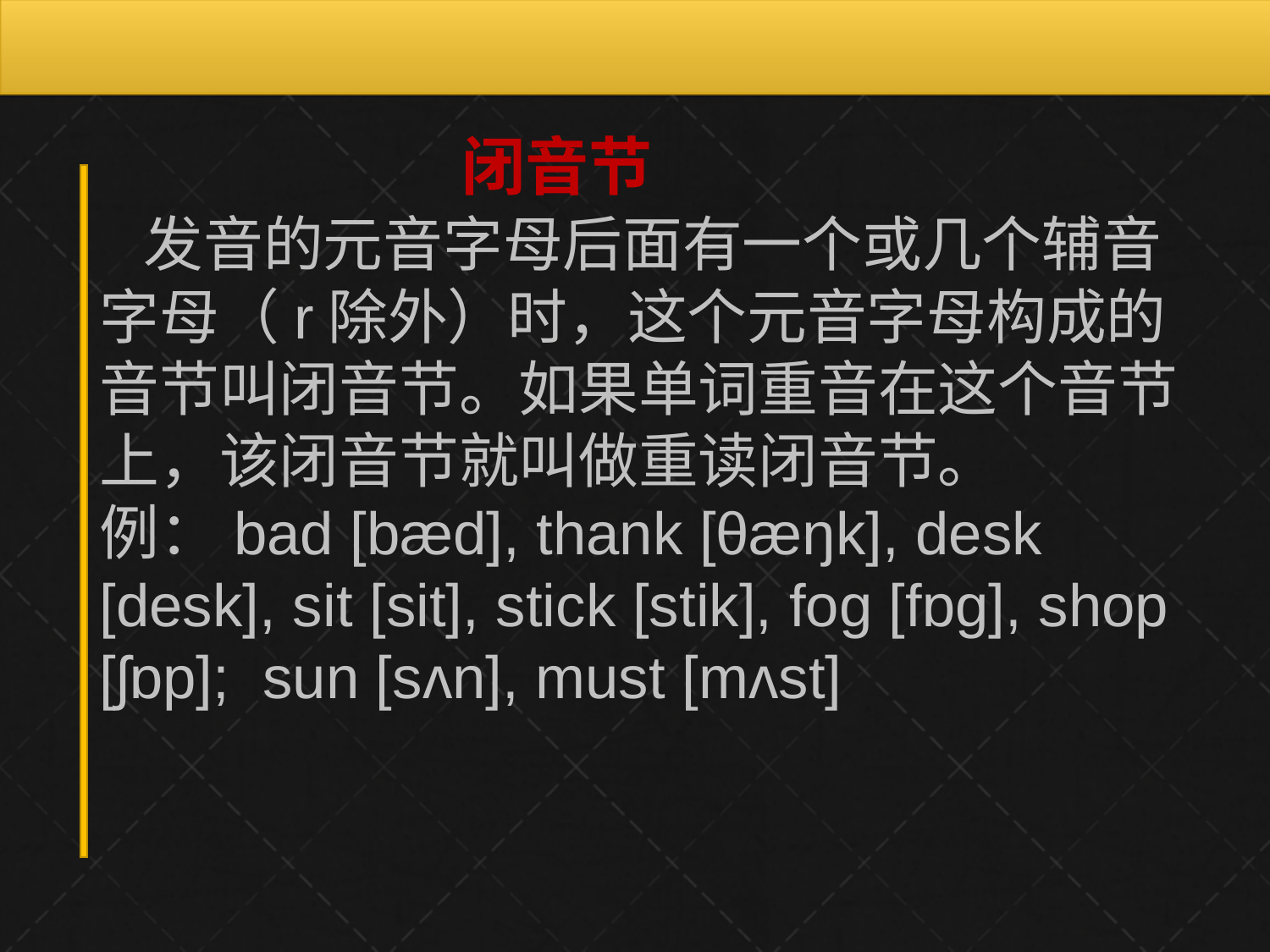

闭音节
  发音的元音字母后面有一个或几个辅音字母（r除外）时，这个元音字母构成的音节叫闭音节。如果单词重音在这个音节上，该闭音节就叫做重读闭音节。
例：bad [bæd], thank [θæŋk], desk [desk], sit [sit], stick [stik], fog [fɒɡ], shop [ʃɒp];  sun [sʌn], must [mʌst]